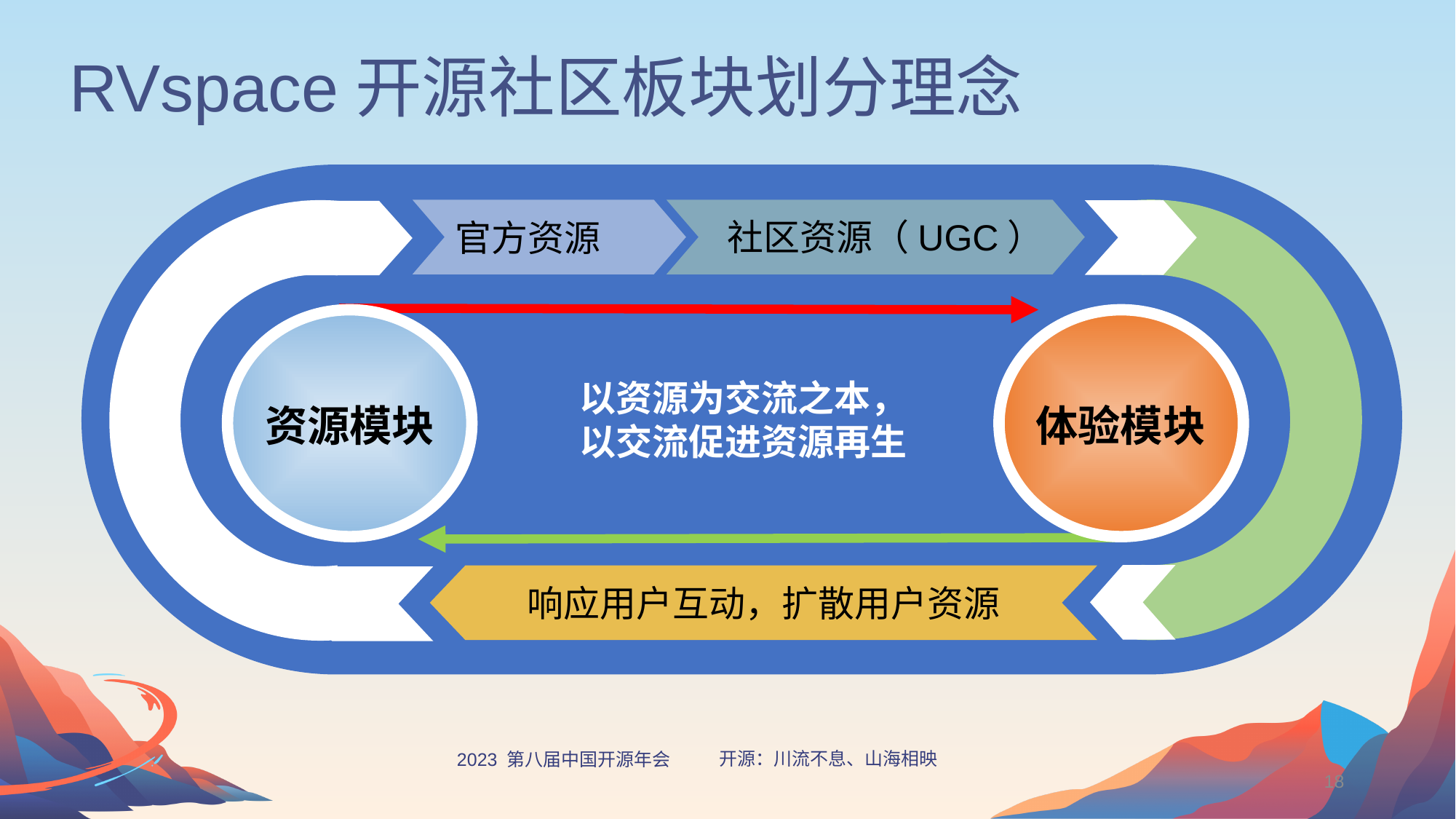

# RVspace开源社区板块划分理念

社区资源（UGC）
官方资源

以资源为交流之本，
以交流促进资源再生
资源模块
体验模块

响应用户互动，扩散用户资源
18